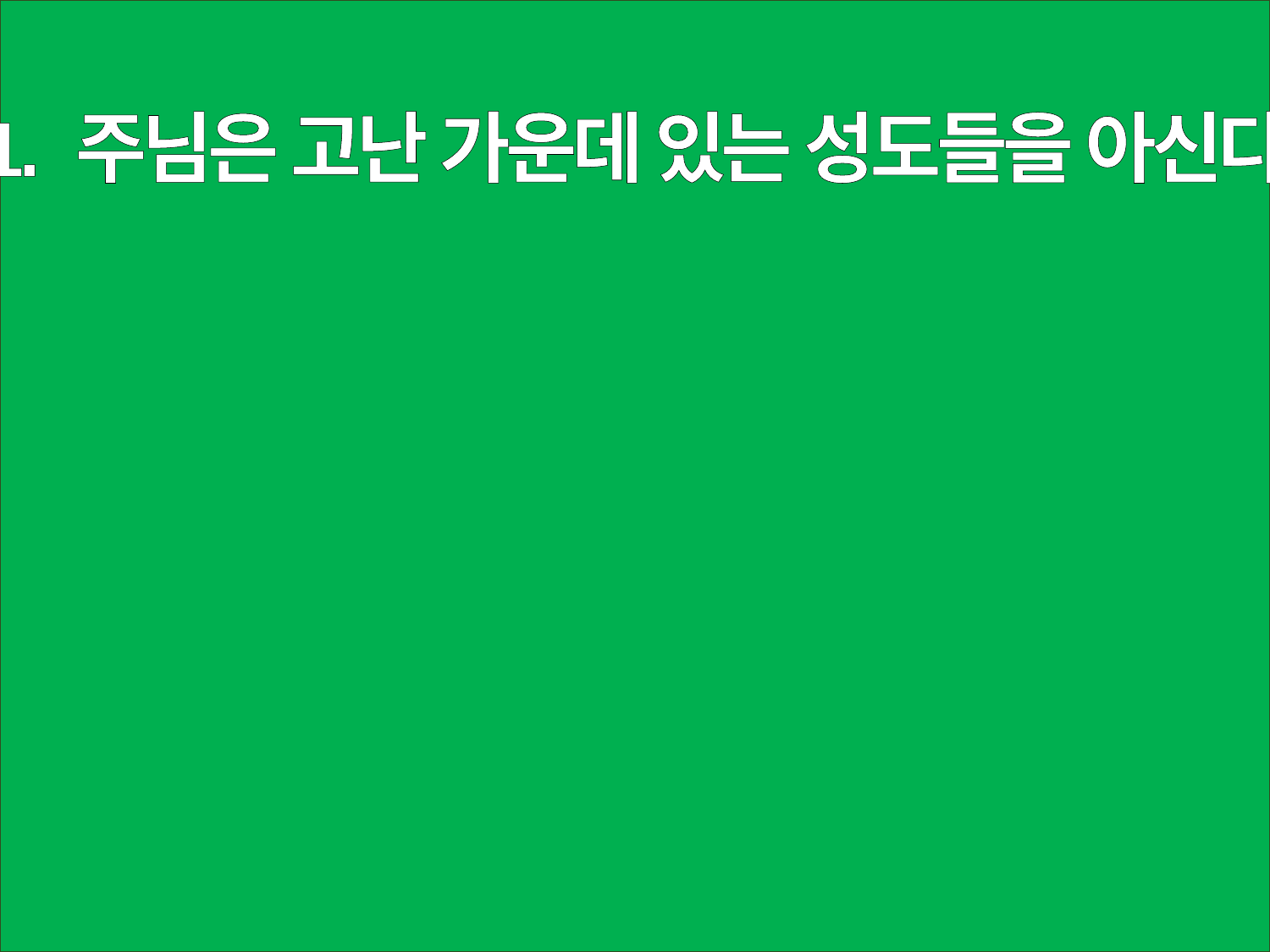

1. 주님은 고난 가운데 있는 성도들을 아신다